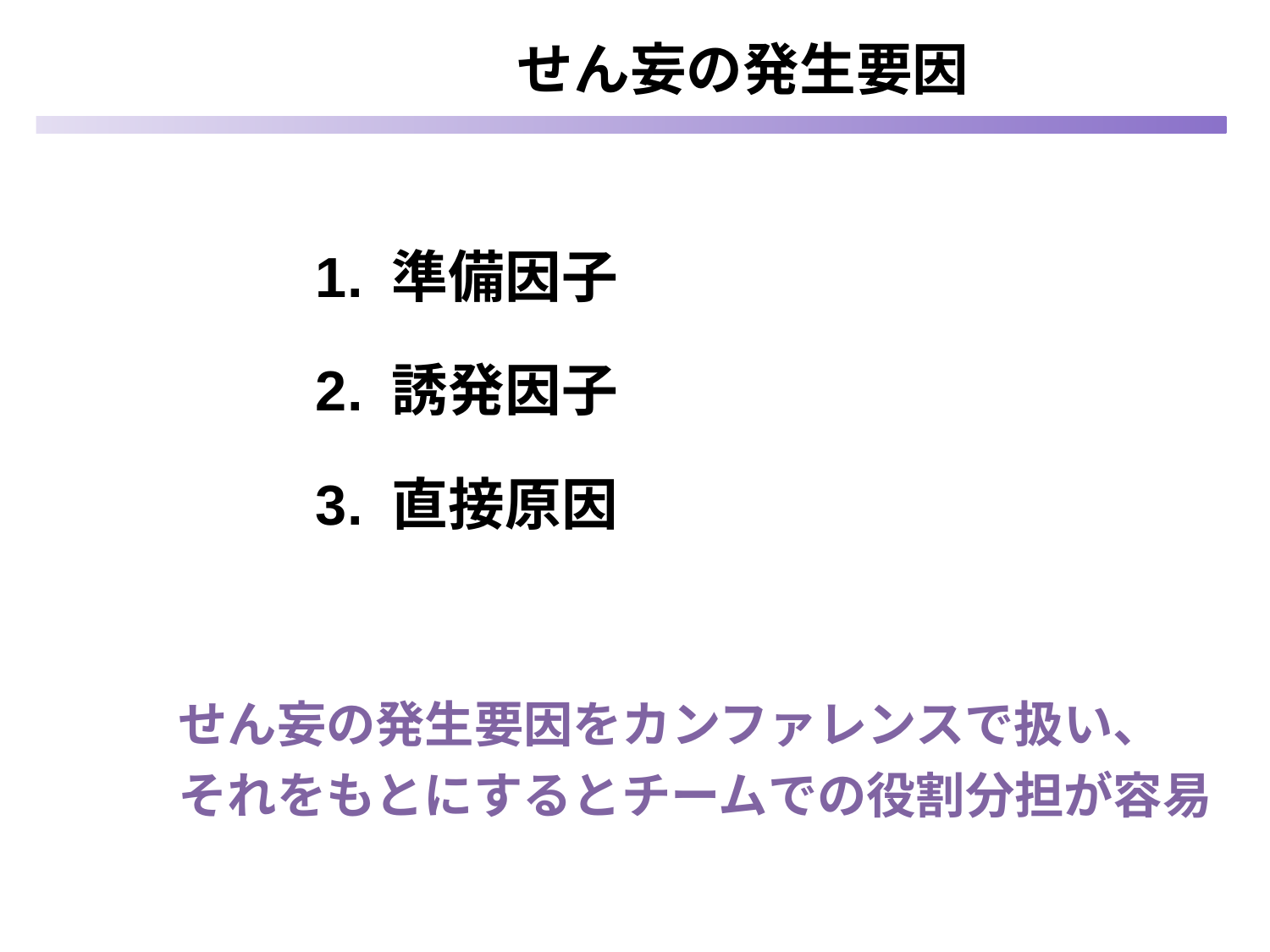

せん妄の発生要因

1. 準備因子

2. 誘発因子

3. 直接原因
せん妄の発生要因をカンファレンスで扱い、
それをもとにするとチームでの役割分担が容易